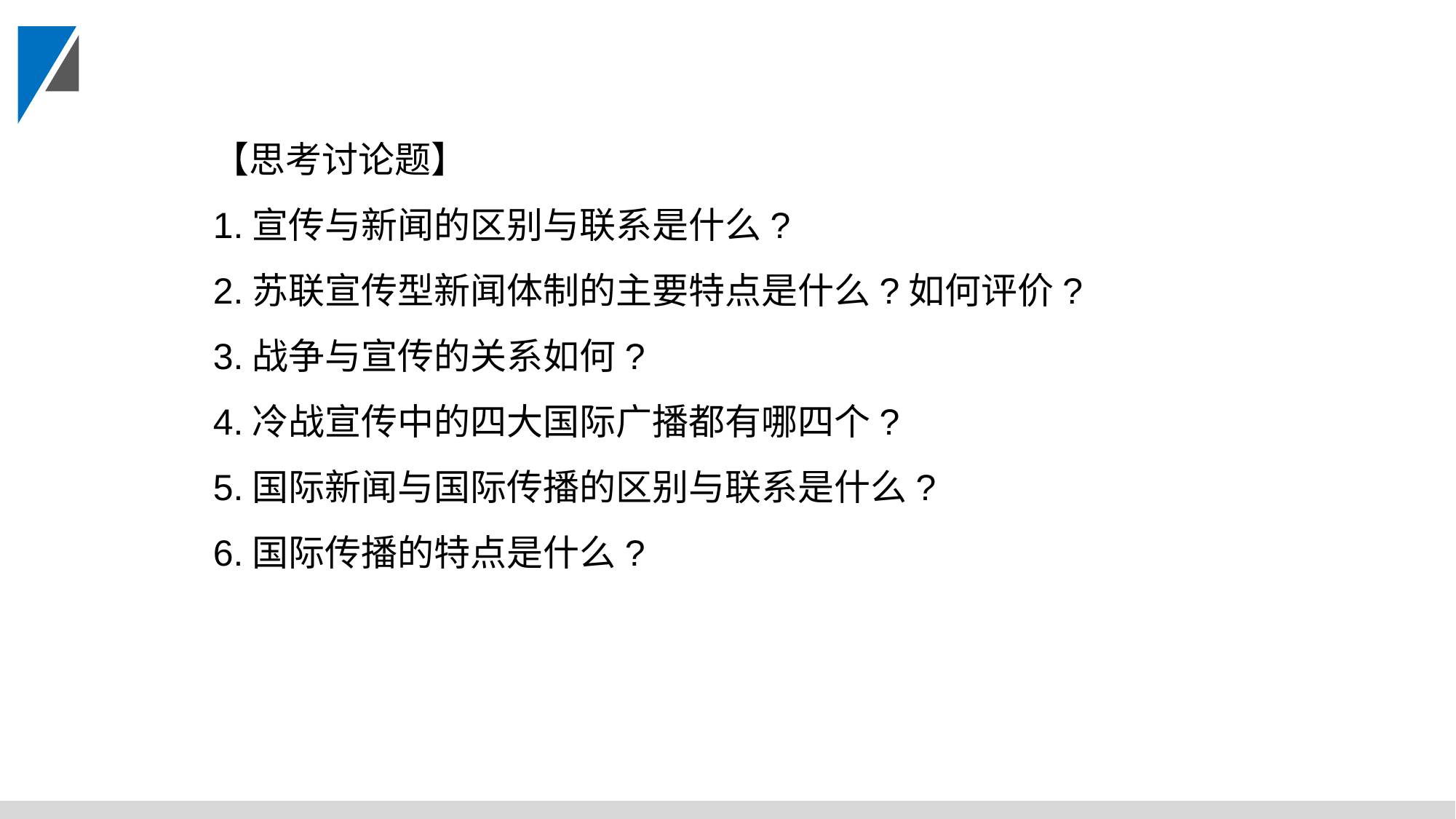

【思考讨论题】
1.宣传与新闻的区别与联系是什么?
2.苏联宣传型新闻体制的主要特点是什么?如何评价?
3.战争与宣传的关系如何?
4.冷战宣传中的四大国际广播都有哪四个?
5.国际新闻与国际传播的区别与联系是什么?
6.国际传播的特点是什么?